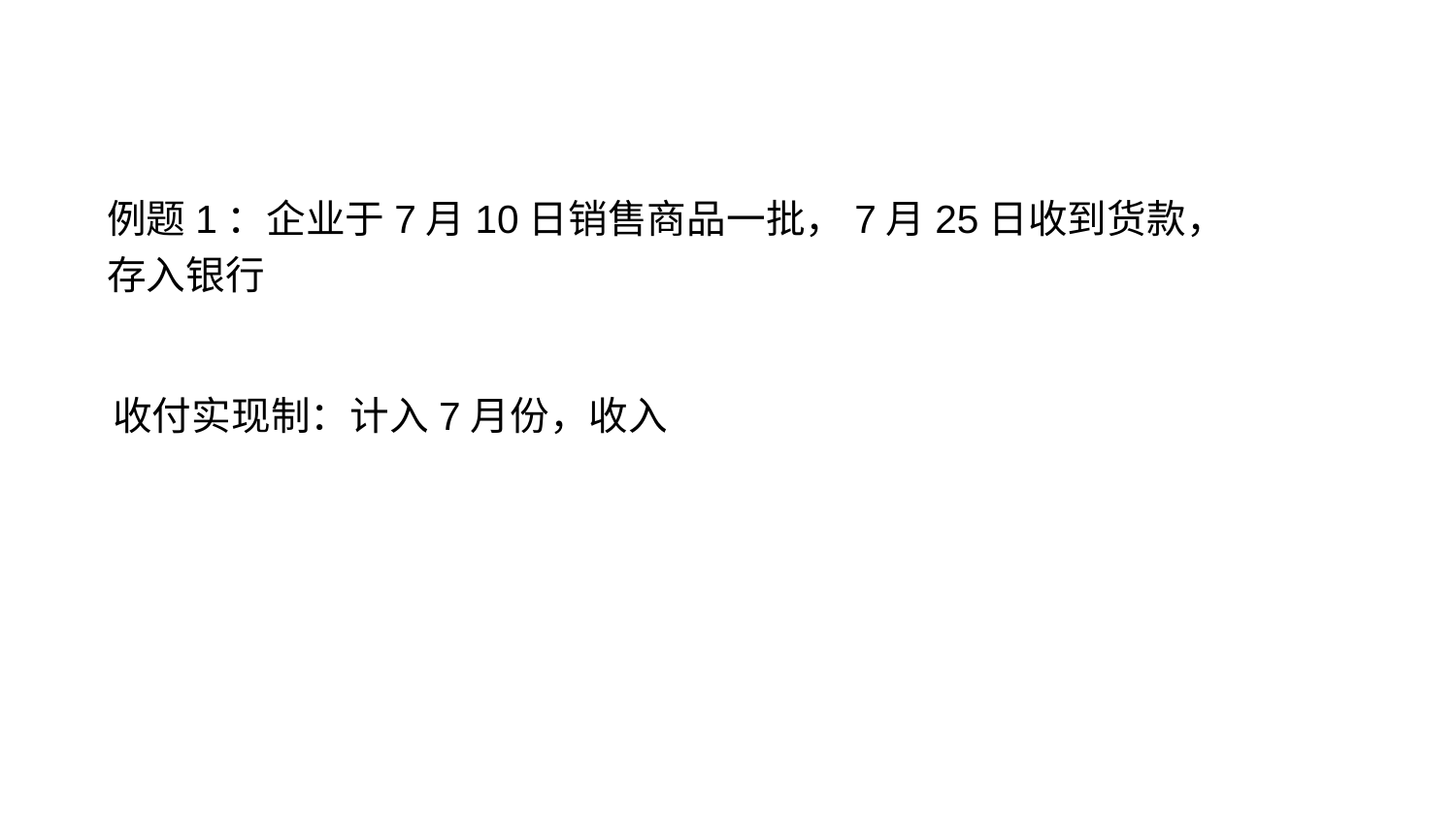

# 例题1：企业于7月10日销售商品一批，7月25日收到货款，存入银行
收付实现制：计入7月份，收入